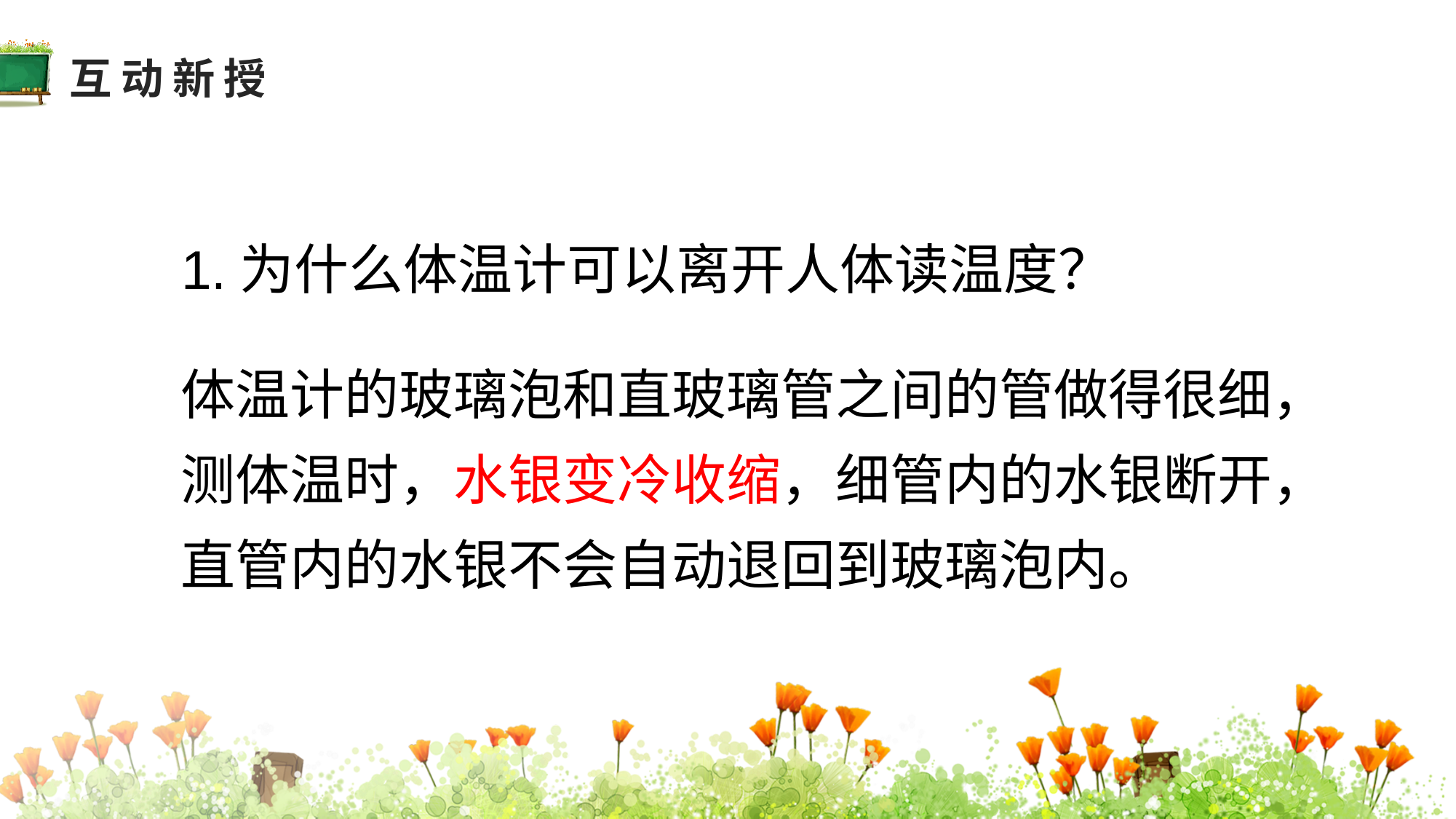

互动新授
1.为什么体温计可以离开人体读温度？
体温计的玻璃泡和直玻璃管之间的管做得很细，测体温时，水银变冷收缩，细管内的水银断开，直管内的水银不会自动退回到玻璃泡内。